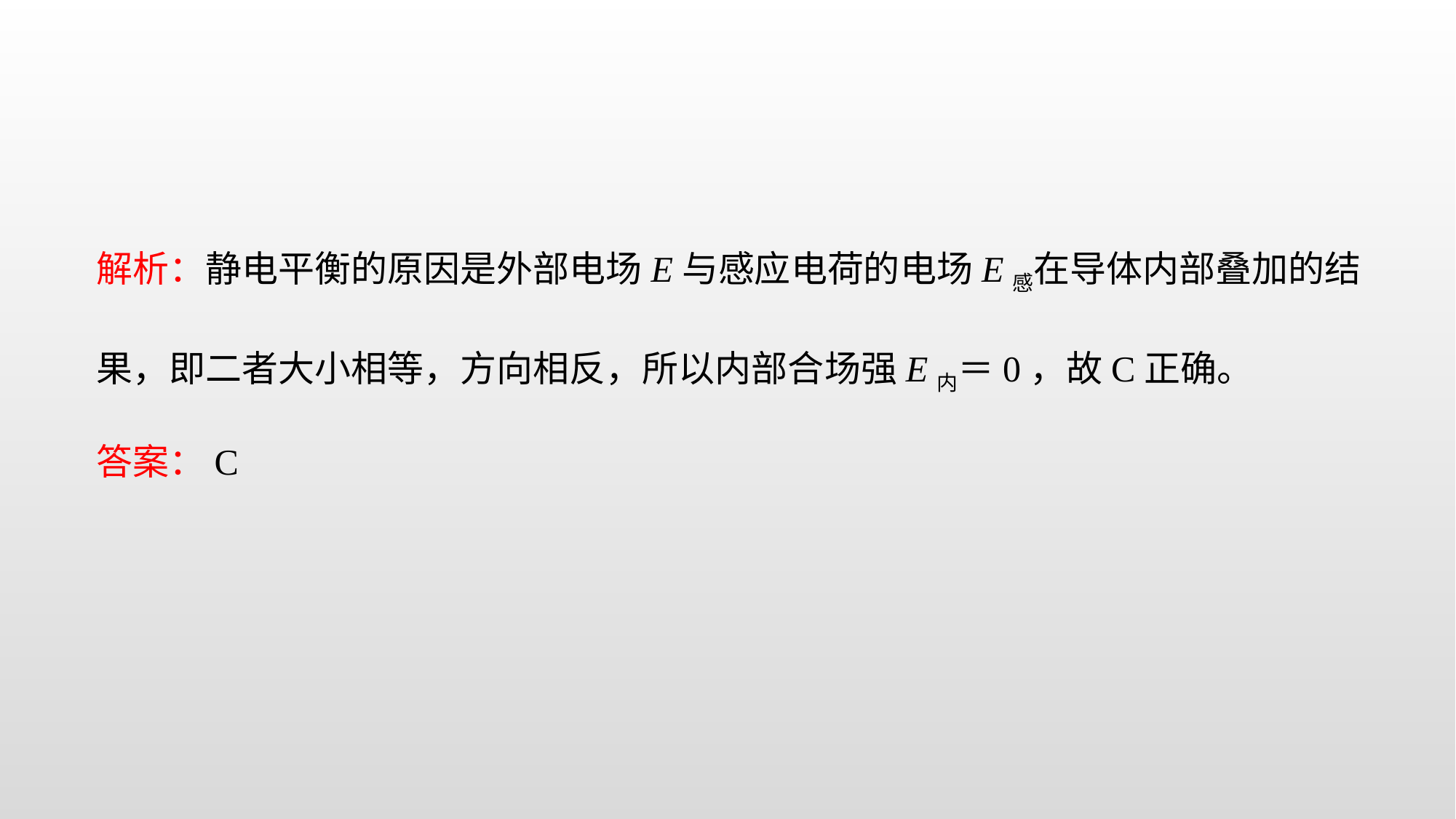

解析：静电平衡的原因是外部电场E与感应电荷的电场E感在导体内部叠加的结果，即二者大小相等，方向相反，所以内部合场强E内＝0，故C正确。
答案：C